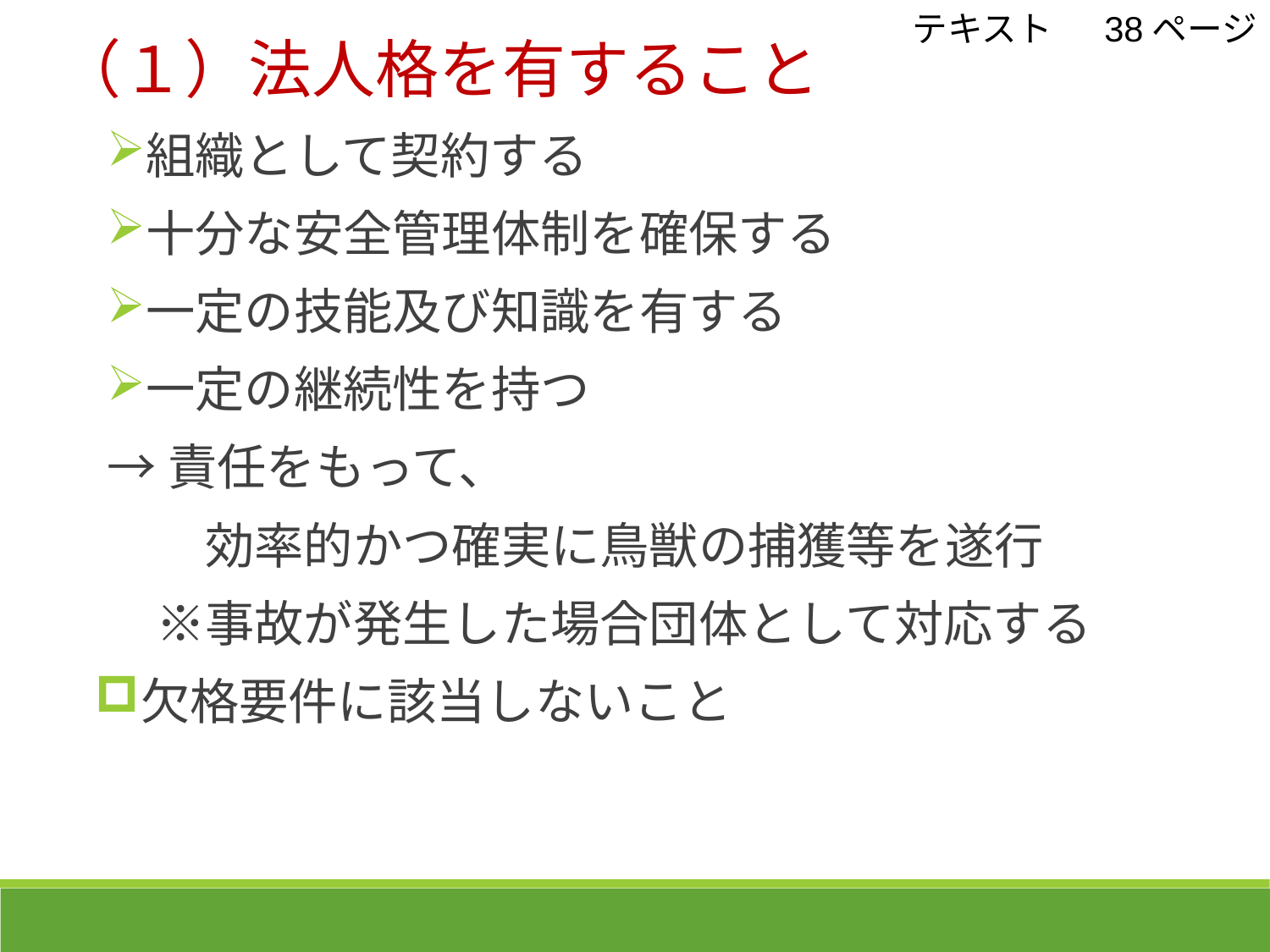

テキスト　 38ページ
（１）法人格を有すること
組織として契約する
十分な安全管理体制を確保する
一定の技能及び知識を有する
一定の継続性を持つ
→責任をもって、
　　効率的かつ確実に鳥獣の捕獲等を遂行
　※事故が発生した場合団体として対応する
欠格要件に該当しないこと